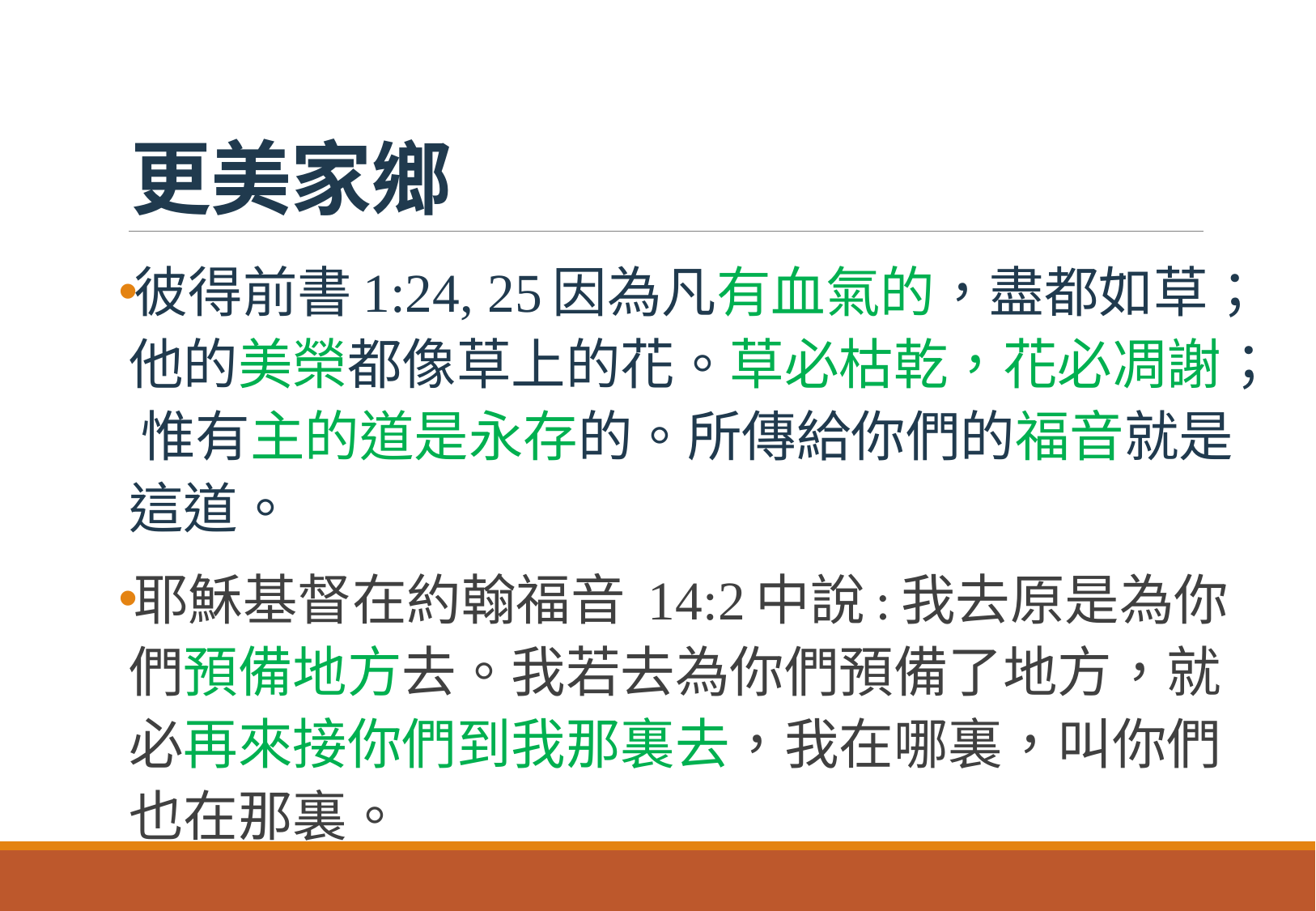

# 更美家鄉
彼得前書1:24, 25因為凡有血氣的，盡都如草；他的美榮都像草上的花。草必枯乾，花必凋謝； 惟有主的道是永存的。所傳給你們的福音就是這道。
耶穌基督在約翰福音 14:2中說:我去原是為你們預備地方去。我若去為你們預備了地方，就必再來接你們到我那裏去，我在哪裏，叫你們也在那裏。